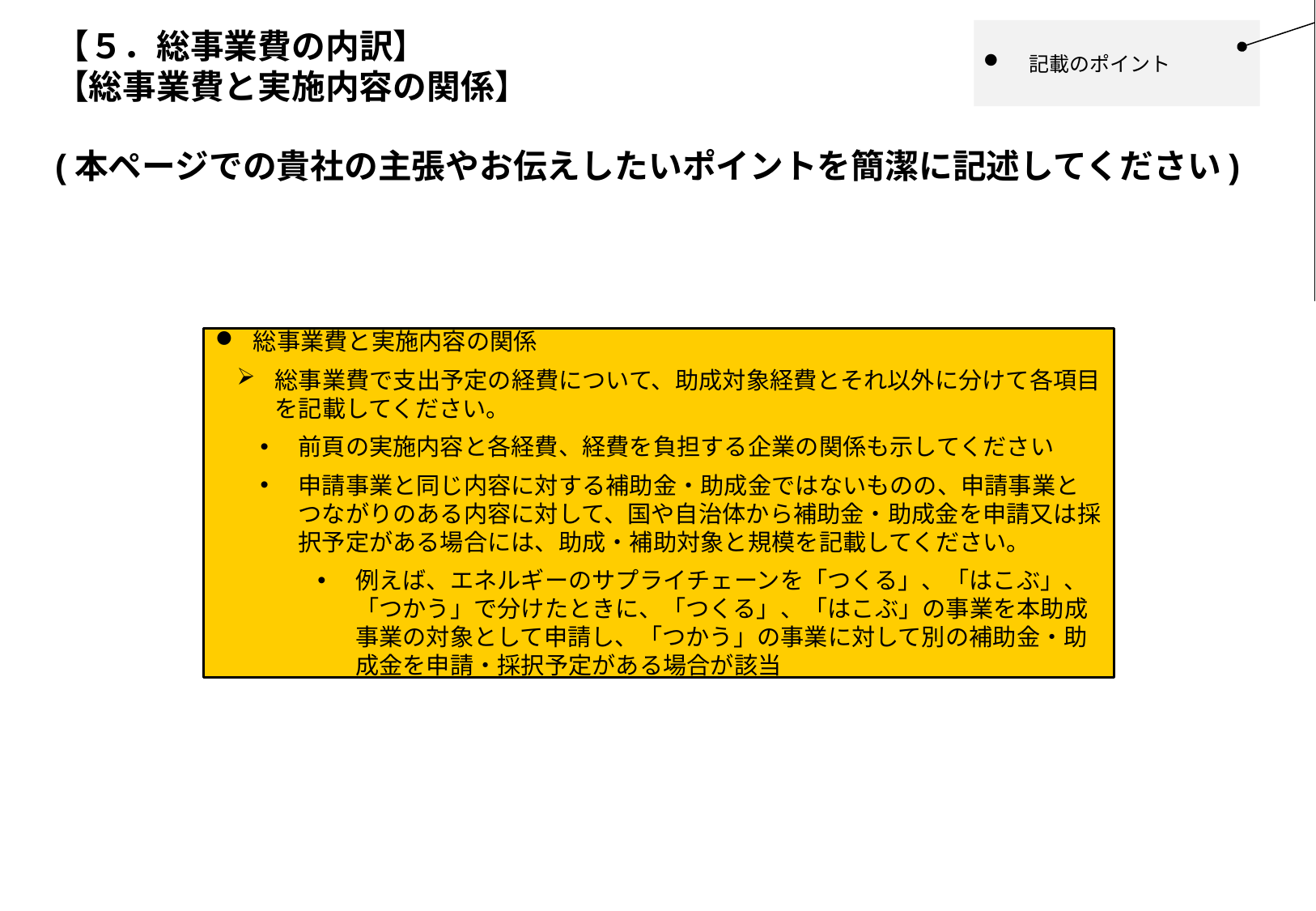

ボディに記載の内容うち、どの項目に該当し得るかを各資料右肩にできる限りお示しください。
（1ページ1項目ずつ作成でも、1ページで複数項目を含めて表現される場合で問題ありません）
※以後のページにかけても同様
# 【５．総事業費の内訳】 【総事業費と実施内容の関係】
記載のポイント
(本ページでの貴社の主張やお伝えしたいポイントを簡潔に記述してください)
総事業費と実施内容の関係
総事業費で支出予定の経費について、助成対象経費とそれ以外に分けて各項目を記載してください。
前頁の実施内容と各経費、経費を負担する企業の関係も示してください
申請事業と同じ内容に対する補助金・助成金ではないものの、申請事業とつながりのある内容に対して、国や自治体から補助金・助成金を申請又は採択予定がある場合には、助成・補助対象と規模を記載してください。
例えば、エネルギーのサプライチェーンを「つくる」、「はこぶ」、「つかう」で分けたときに、「つくる」、「はこぶ」の事業を本助成事業の対象として申請し、「つかう」の事業に対して別の補助金・助成金を申請・採択予定がある場合が該当